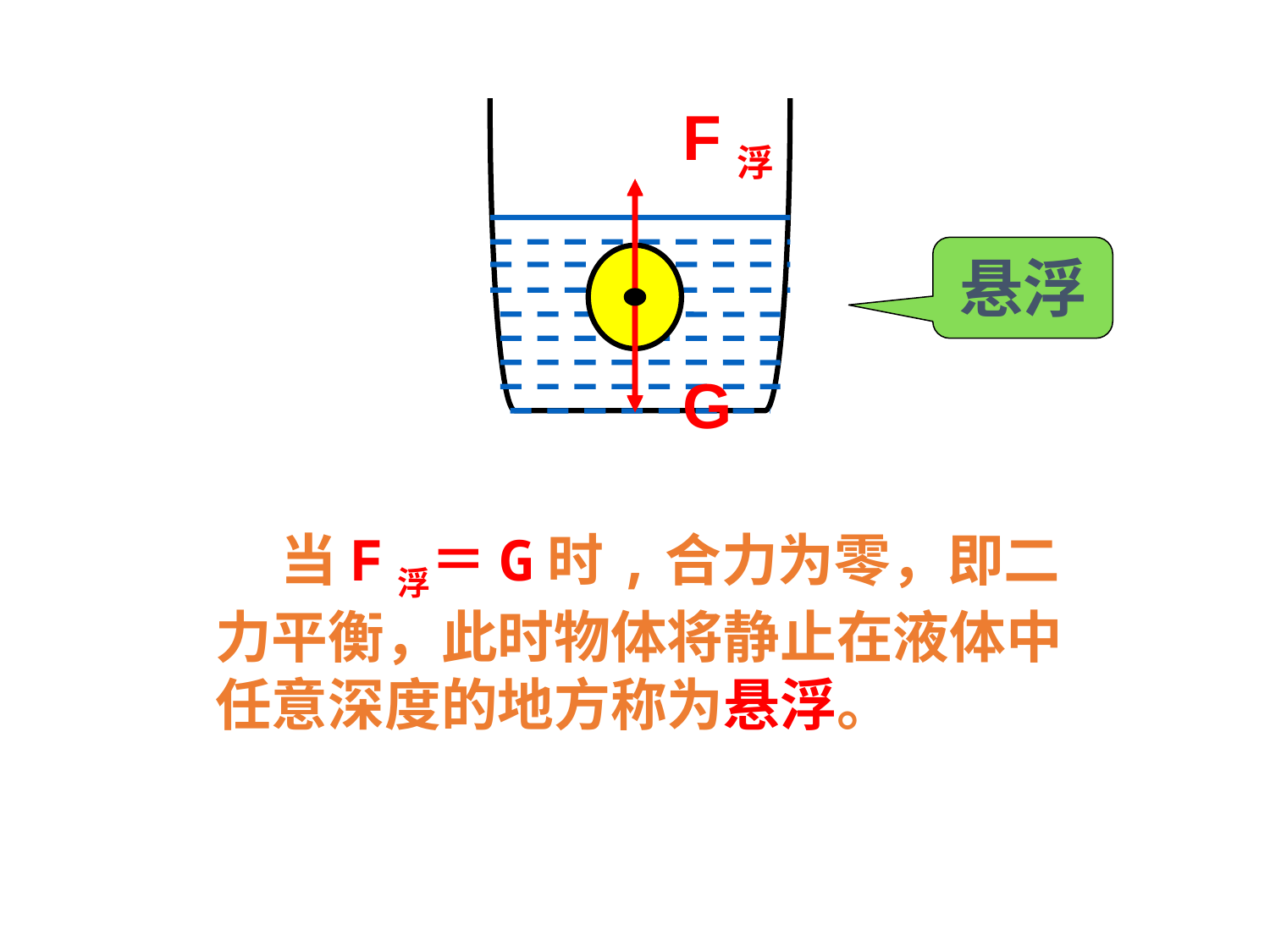

F浮

悬浮

G
    当F浮＝G时,合力为零，即二力平衡，此时物体将静止在液体中任意深度的地方称为悬浮。